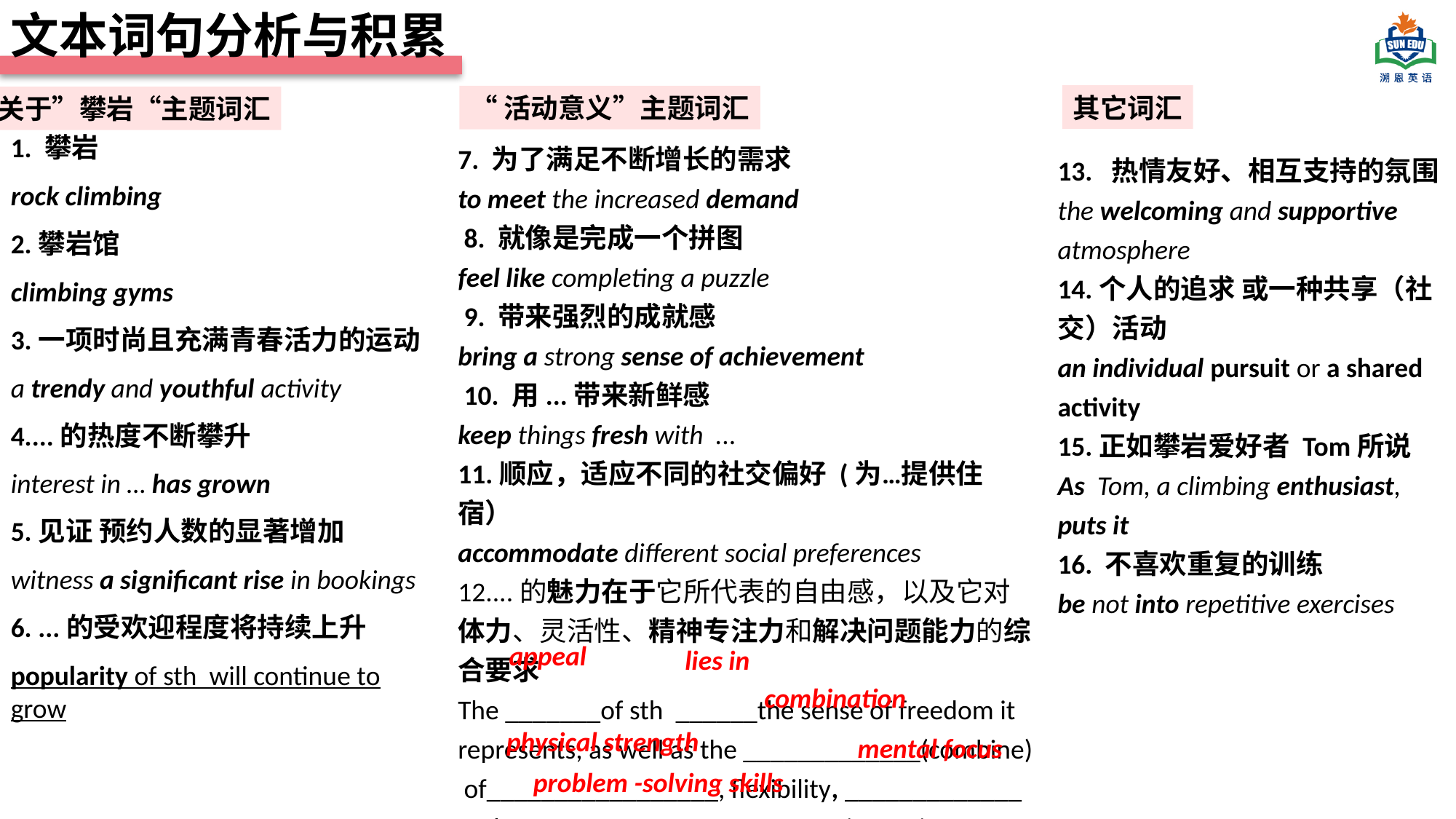

文本词句分析与积累

其它词汇
“活动意义”主题词汇
关于”攀岩“主题词汇
1. 攀岩
rock climbing
2.攀岩馆
climbing gyms
3.一项时尚且充满青春活力的运动
a trendy and youthful activity
4....的热度不断攀升
interest in … has grown
5.见证 预约人数的显著增加
witness a significant rise in bookings
6. ...的受欢迎程度将持续上升
popularity of sth  will continue to grow

7. 为了满足不断增长的需求
to meet the increased demand
 8. 就像是完成一个拼图
feel like completing a puzzle
 9. 带来强烈的成就感
bring a strong sense of achievement
 10. 用...带来新鲜感
keep things fresh with  ...
11.顺应，适应不同的社交偏好 (为…提供住宿）
accommodate different social preferences
12....的魅力在于它所代表的自由感，以及它对体力、灵活性、精神专注力和解决问题能力的综合要求
The _______of sth  ______the sense of freedom it represents, as well as the _____________(combine)
 of_________________, flexibility, _____________
and _________________________it requires.
13.  热情友好、相互支持的氛围
the welcoming and supportive atmosphere
14.个人的追求 或一种共享（社交）活动
an individual pursuit or a shared activity
15.正如攀岩爱好者 Tom所说
As  Tom, a climbing enthusiast, puts it
16. 不喜欢重复的训练
be not into repetitive exercises

appeal
lies in
combination
physical strength
 mental focus
problem -solving skills